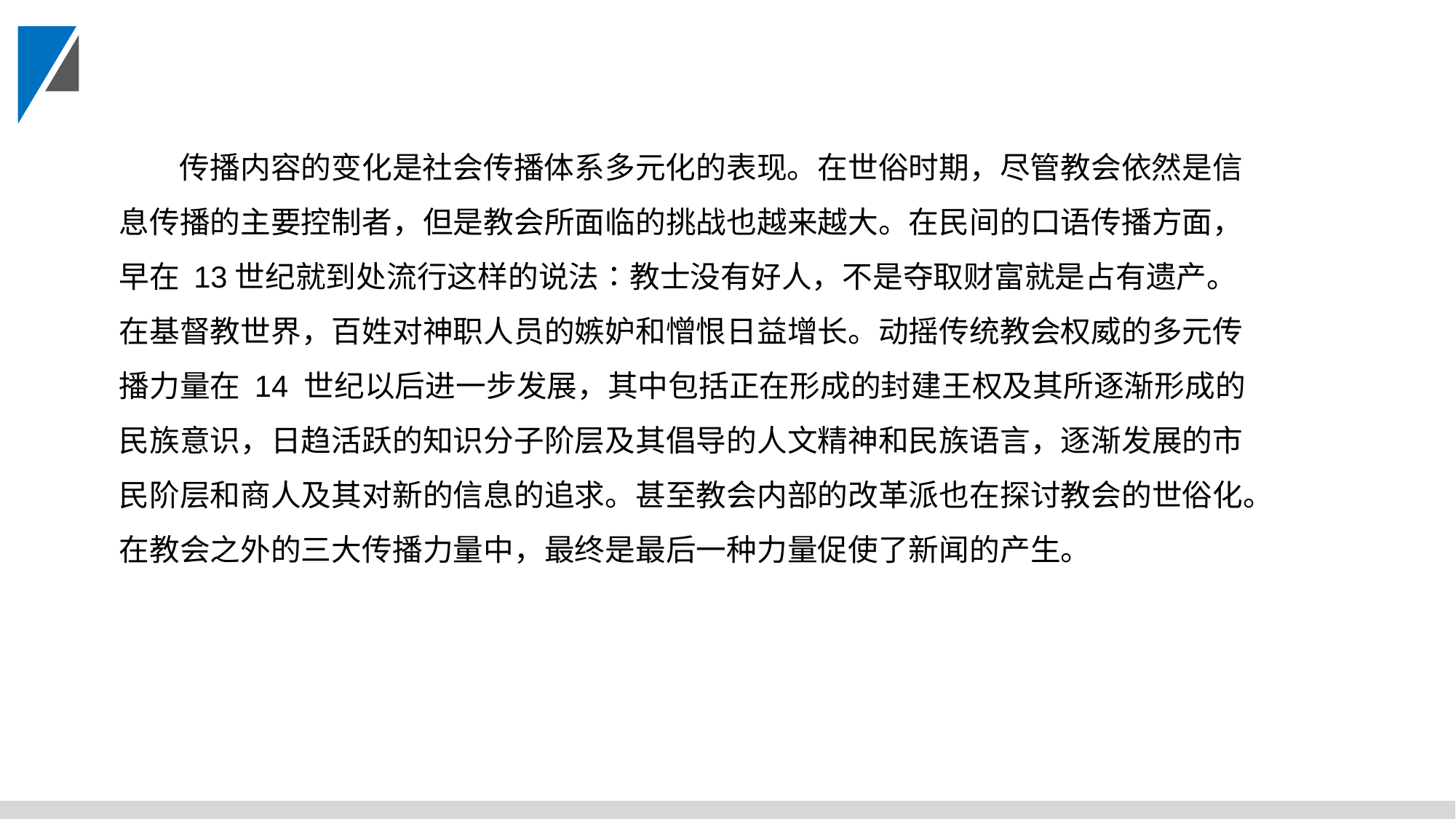

传播内容的变化是社会传播体系多元化的表现。在世俗时期，尽管教会依然是信息传播的主要控制者，但是教会所面临的挑战也越来越大。在民间的口语传播方面，早在 13世纪就到处流行这样的说法∶教士没有好人，不是夺取财富就是占有遗产。在基督教世界，百姓对神职人员的嫉妒和憎恨日益增长。动摇传统教会权威的多元传播力量在 14 世纪以后进一步发展，其中包括正在形成的封建王权及其所逐渐形成的民族意识，日趋活跃的知识分子阶层及其倡导的人文精神和民族语言，逐渐发展的市民阶层和商人及其对新的信息的追求。甚至教会内部的改革派也在探讨教会的世俗化。在教会之外的三大传播力量中，最终是最后一种力量促使了新闻的产生。